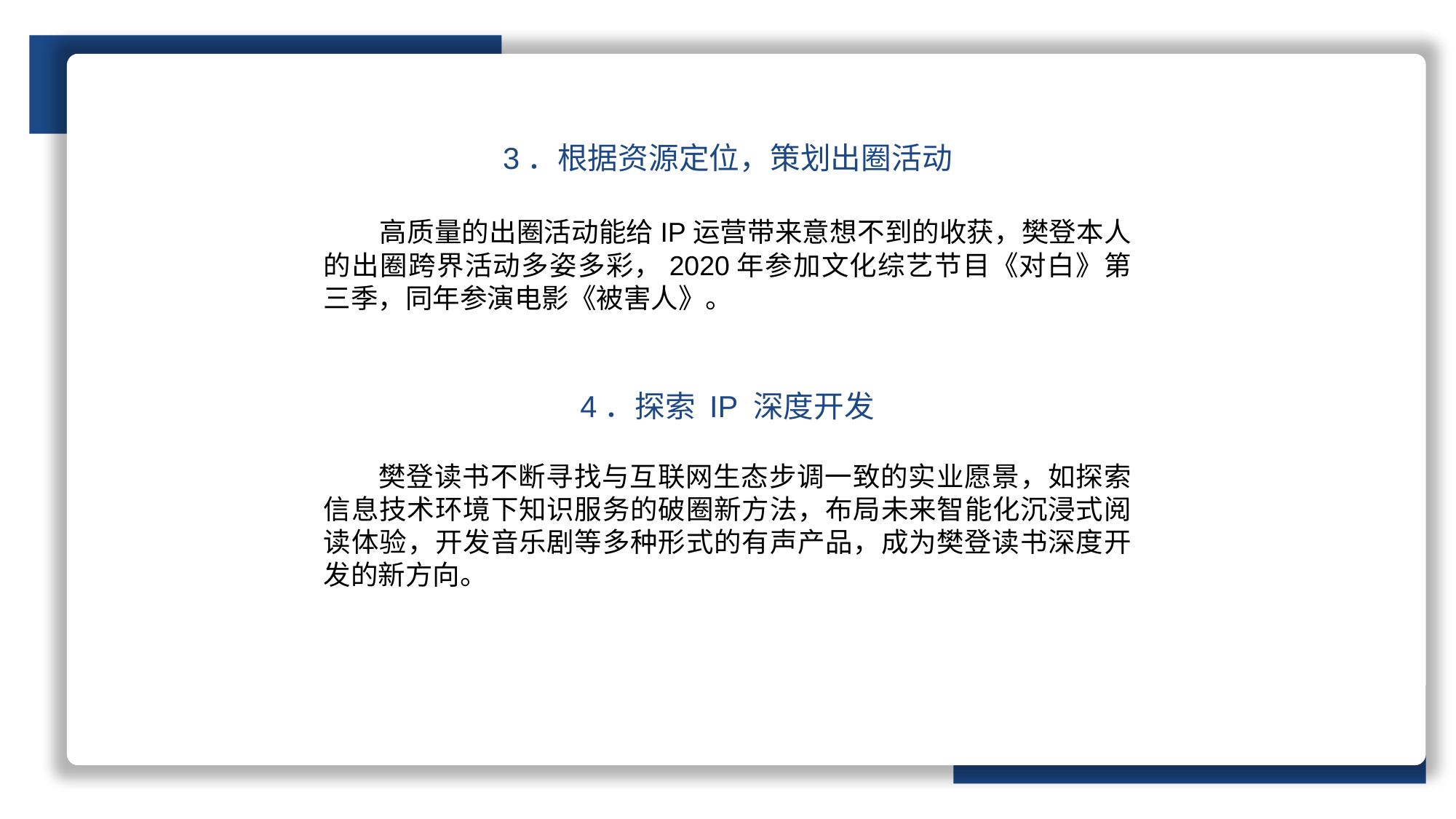

3．根据资源定位，策划出圈活动

       高质量的出圈活动能给IP运营带来意想不到的收获，樊登本人的出圈跨界活动多姿多彩，2020年参加文化综艺节目《对白》第三季，同年参演电影《被害人》。

4．探索 IP 深度开发

       樊登读书不断寻找与互联网生态步调一致的实业愿景，如探索信息技术环境下知识服务的破圈新方法，布局未来智能化沉浸式阅读体验，开发音乐剧等多种形式的有声产品，成为樊登读书深度开发的新方向。